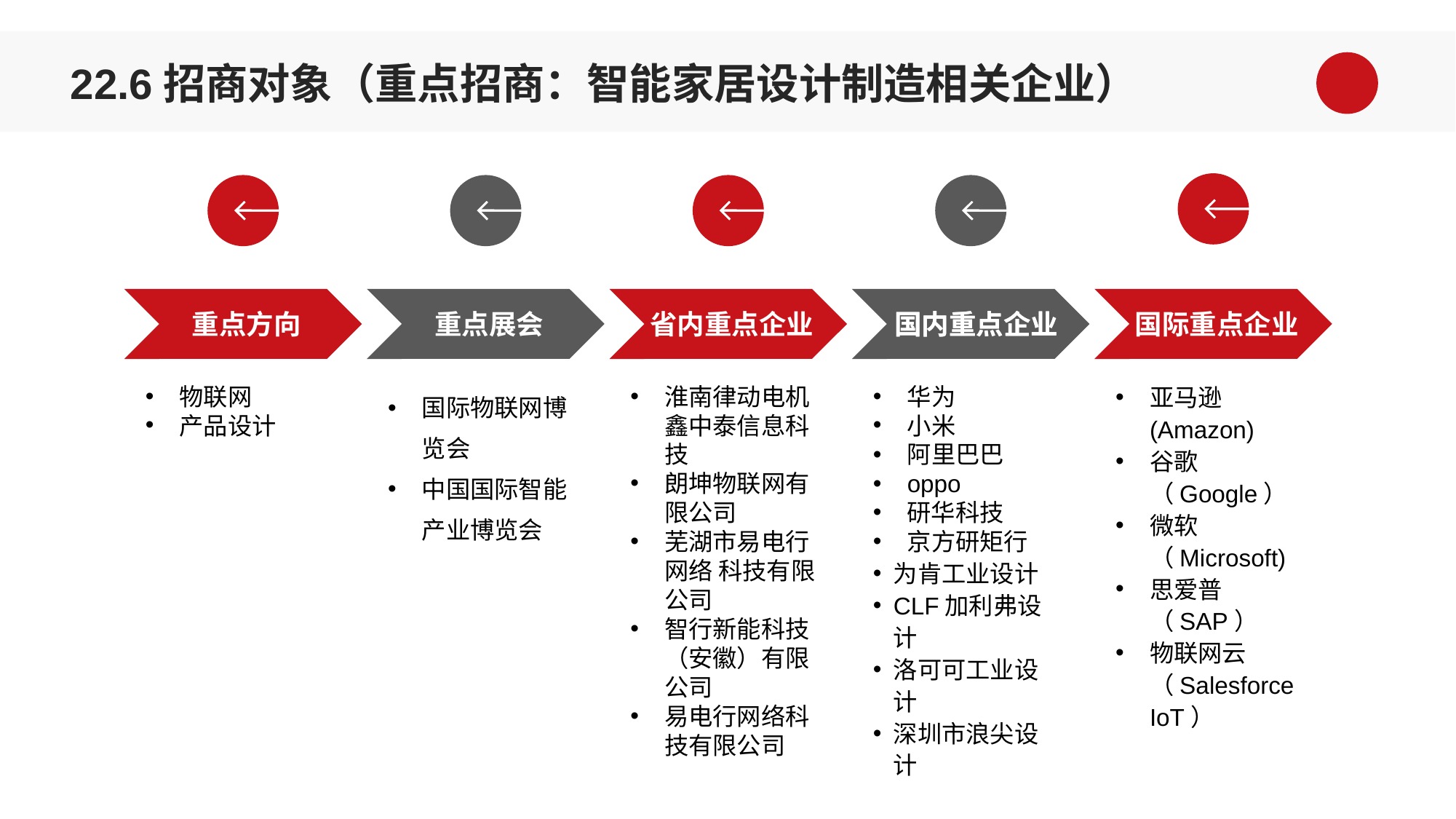

22.6招商对象（重点招商：智能家居设计制造相关企业）

重点方向
重点展会
省内重点企业
国内重点企业
国内重点企业
国际重点企业
亚马逊(Amazon)
谷歌（Google）
微软（Microsoft)
思爱普（SAP）
物联网云（Salesforce IoT）
物联网
产品设计

国际物联网博览会
中国国际智能产业博览会

淮南律动电机鑫中泰信息科技
朗坤物联网有限公司
芜湖市易电行网络 科技有限公司
智行新能科技（安徽）有限公司
易电行网络科技有限公司
华为
小米
阿里巴巴
oppo
研华科技
京方研矩行
为肯工业设计
CLF加利弗设计
洛可可工业设计
深圳市浪尖设计